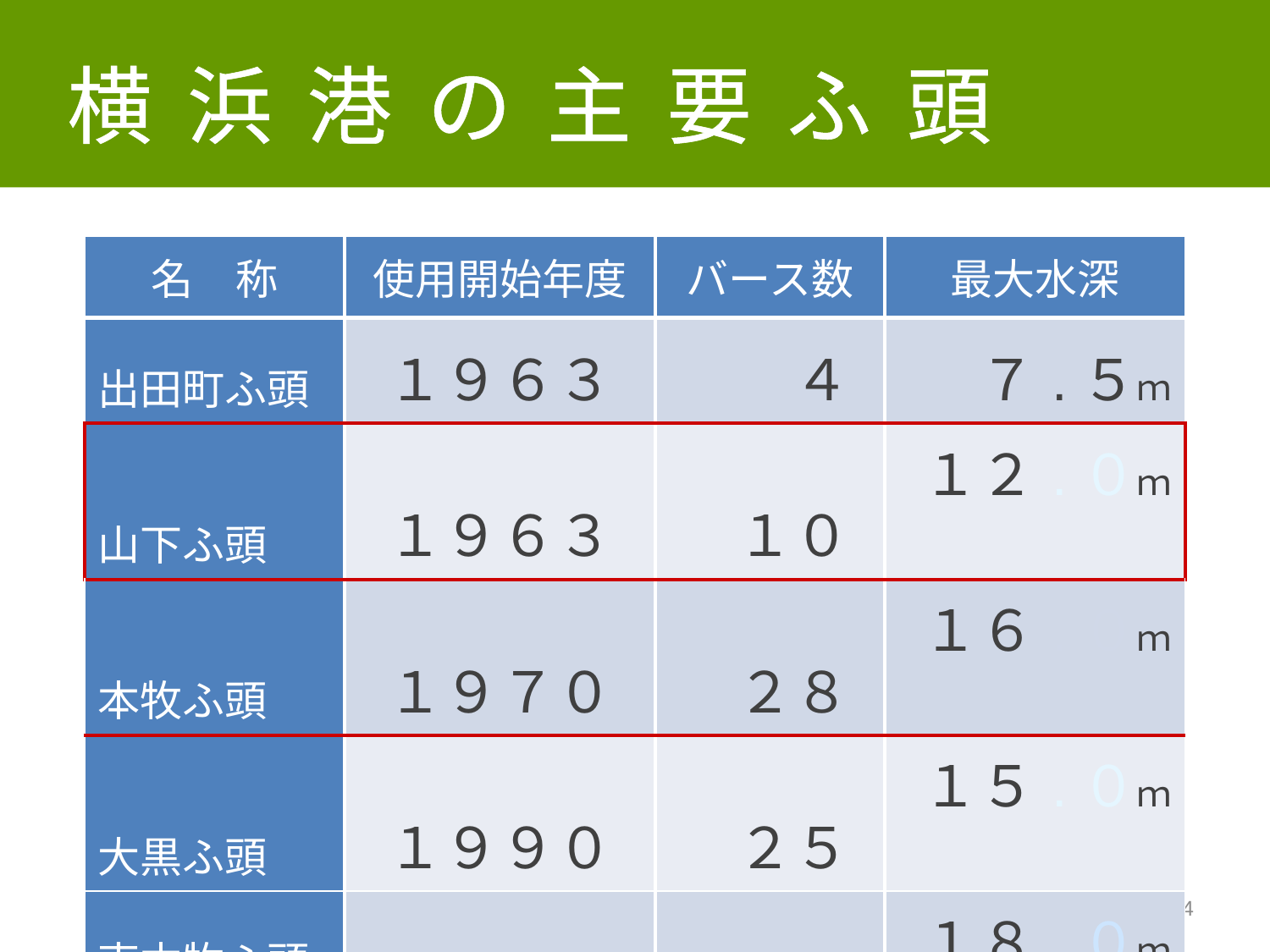

横浜港の主要ふ頭
| 名　称 | 使用開始年度 | バース数 | 最大水深 |
| --- | --- | --- | --- |
| 出田町ふ頭 | １９６３ | ４ | ７.５ｍ |
| 山下ふ頭 | １９６３ | １０ | １２.０ｍ |
| 本牧ふ頭 | １９７０ | ２８ | １６.０ｍ |
| 大黒ふ頭 | １９９０ | ２５ | １５.０ｍ |
| 南本牧ふ頭 (建設途中) | ２００１ | ３ | １８.０ｍ |
4